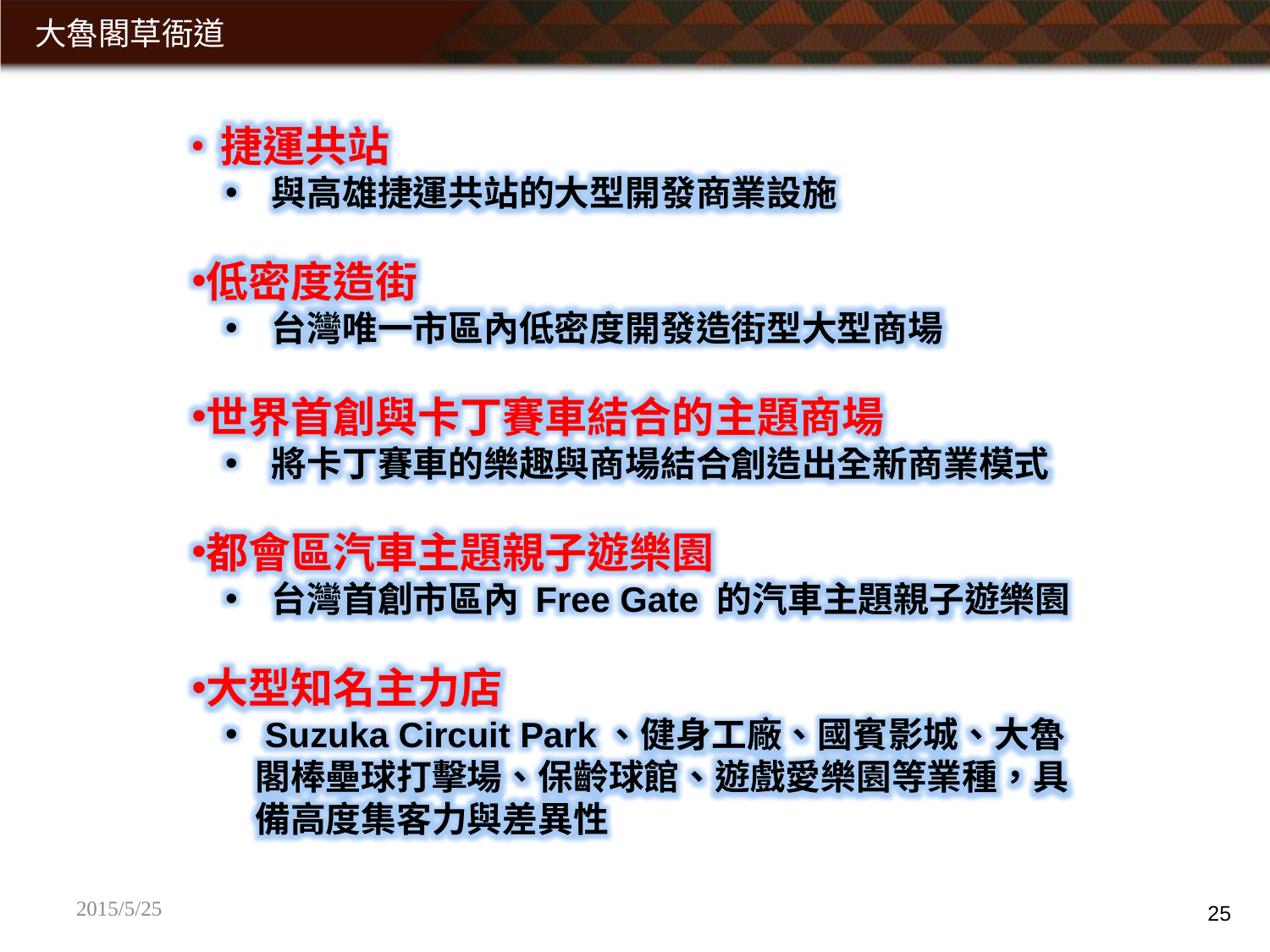

捷運共站
 與高雄捷運共站的大型開發商業設施

低密度造街
 台灣唯一市區內低密度開發造街型大型商場

世界首創與卡丁賽車結合的主題商場
 將卡丁賽車的樂趣與商場結合創造出全新商業模式

都會區汽車主題親子遊樂園
 台灣首創市區內 Free Gate 的汽車主題親子遊樂園

大型知名主力店
 Suzuka Circuit Park、健身工廠、國賓影城、大魯閣棒壘球打擊場、保齡球館、遊戲愛樂園等業種，具備高度集客力與差異性
<#>
2015/5/25
25